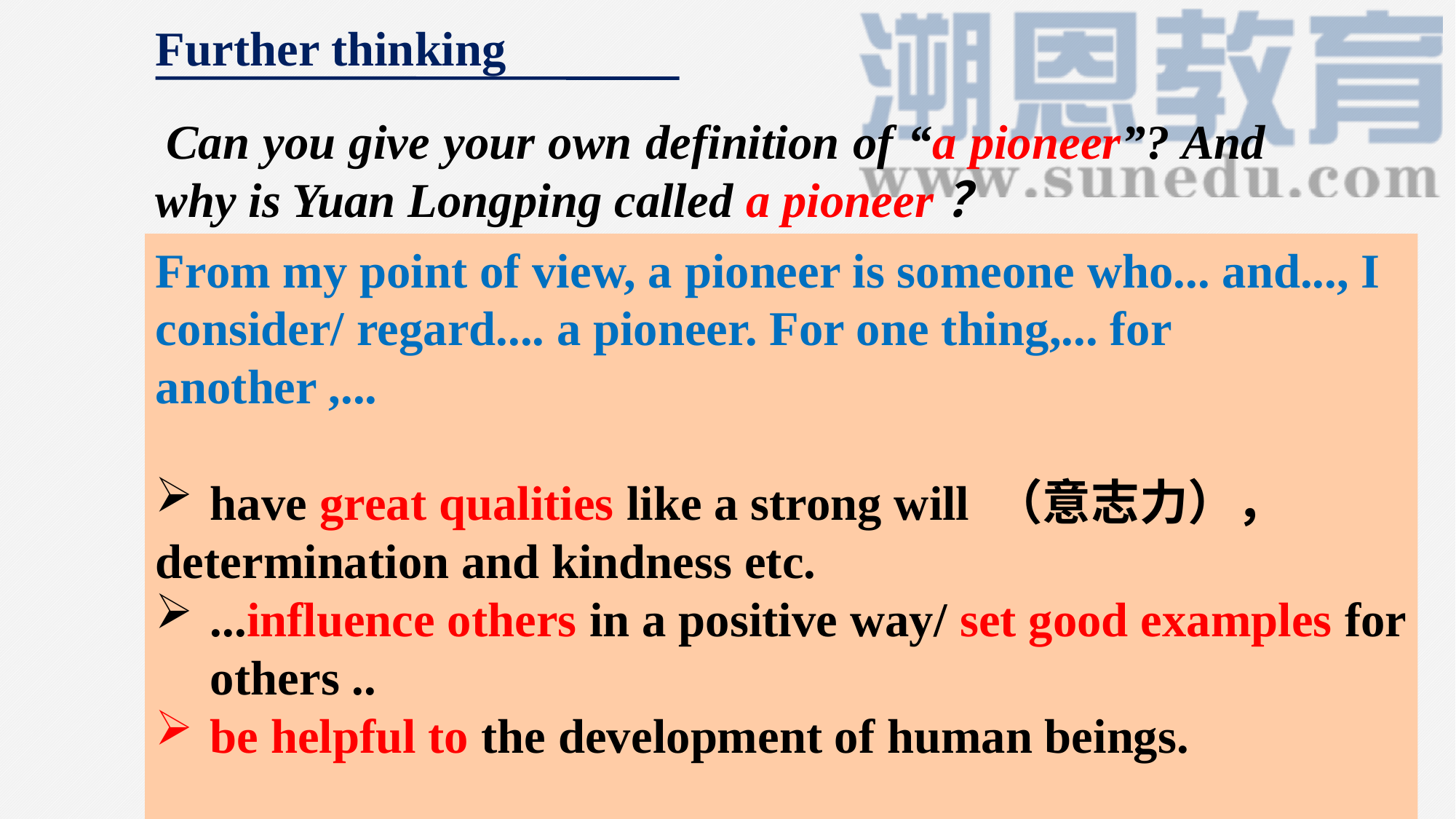

# Further thinking
 Can you give your own definition of “a pioneer”? And why is Yuan Longping called a pioneer？
From my point of view, a pioneer is someone who... and..., I consider/ regard.... a pioneer. For one thing,... for another ,...

have great qualities like a strong will （意志力），
determination and kindness etc.
...influence others in a positive way/ set good examples for others ..
be helpful to the development of human beings.